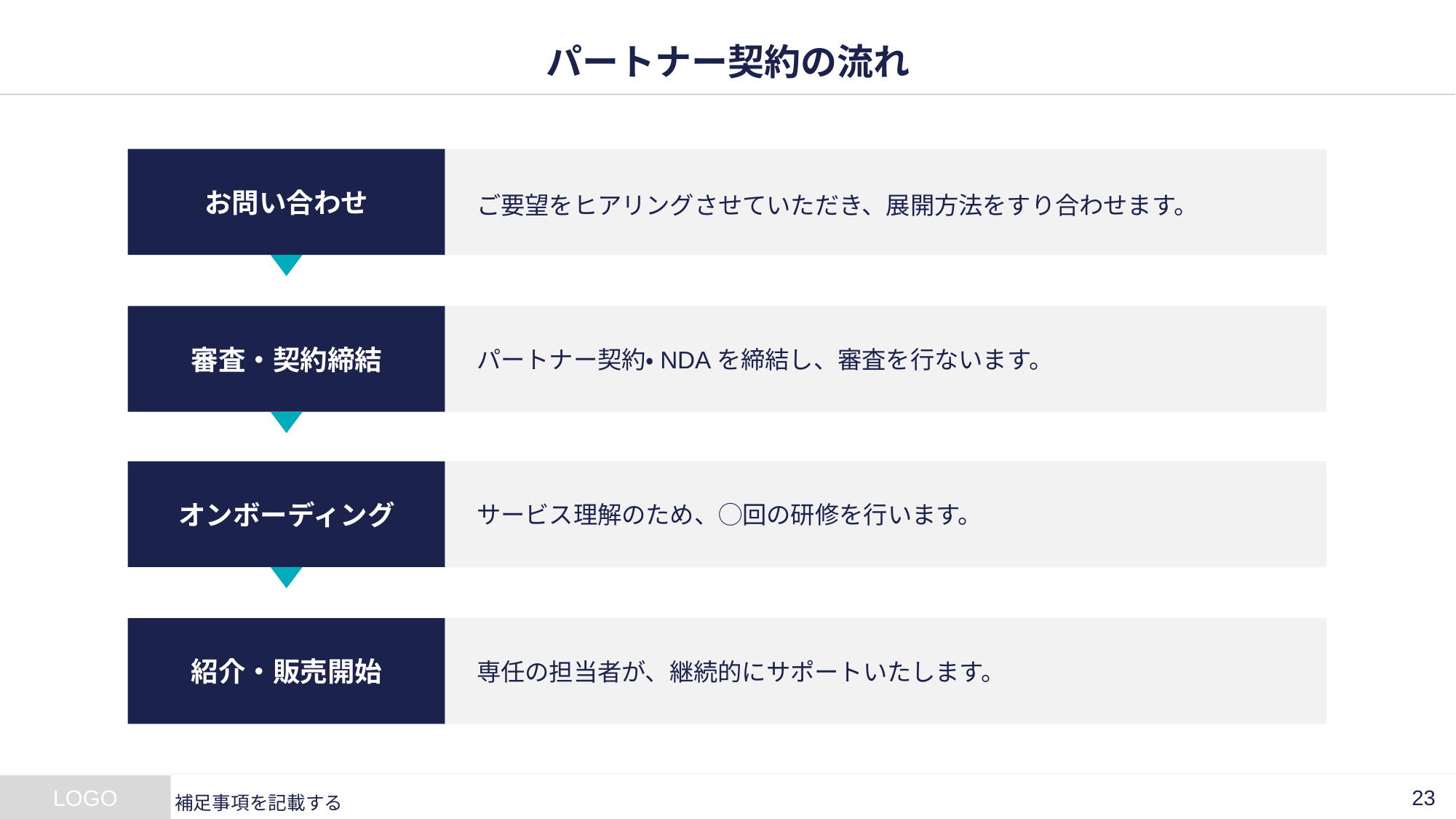

# パートナー契約の流れ
お問い合わせ
ご要望をヒアリングさせていただき、展開方法をすり合わせます。

審査・契約締結
パートナー契約・NDAを締結し、審査を行ないます。

オンボーディング
サービス理解のため、◯回の研修を行います。

紹介・販売開始
専任の担当者が、継続的にサポートいたします。
補足事項を記載する
23